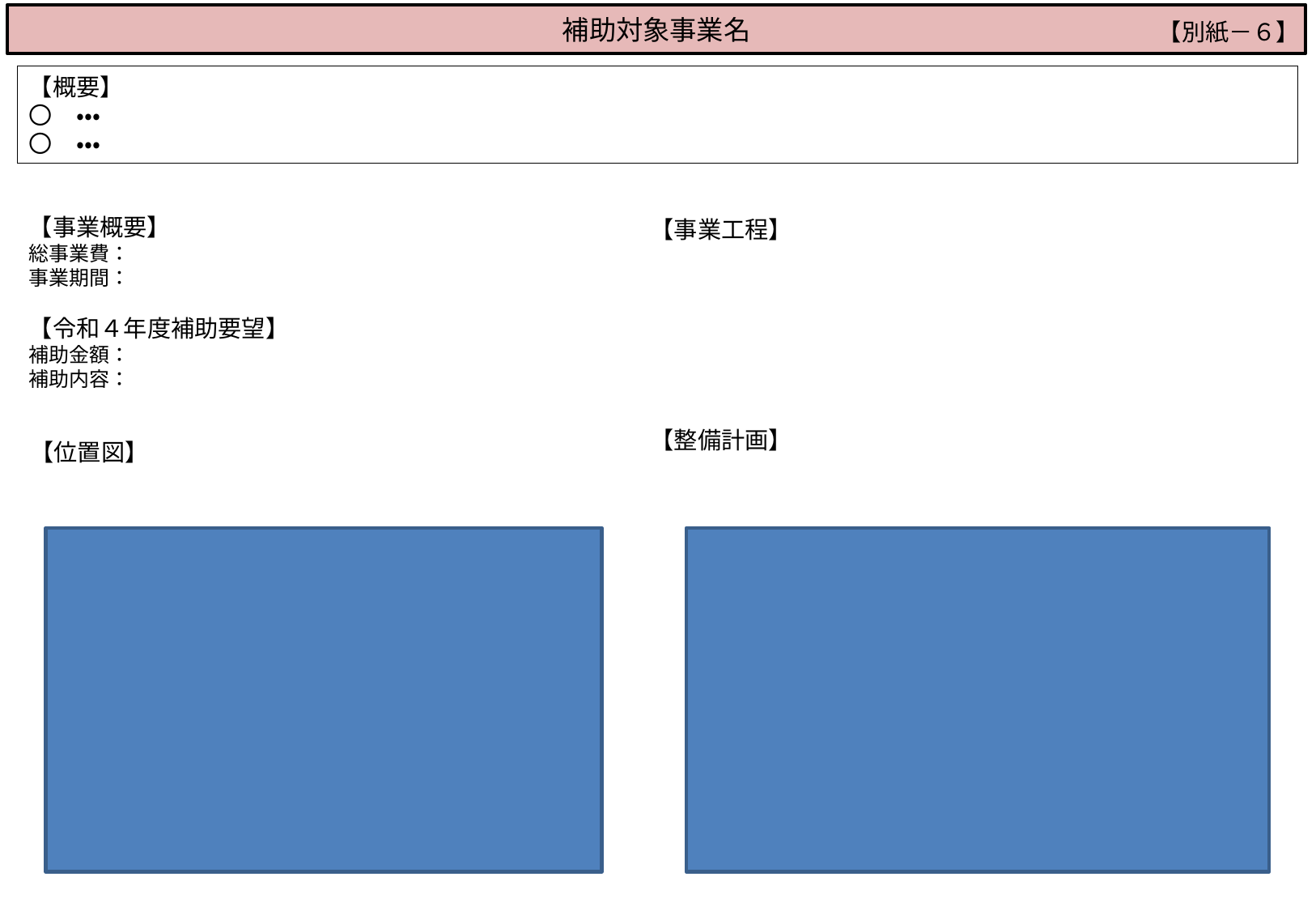

補助対象事業名
【別紙－６】
【概要】
〇　・・・
〇　・・・
【事業概要】
総事業費：
事業期間：

【令和４年度補助要望】
補助金額：
補助内容：
【事業工程】
【整備計画】
【位置図】